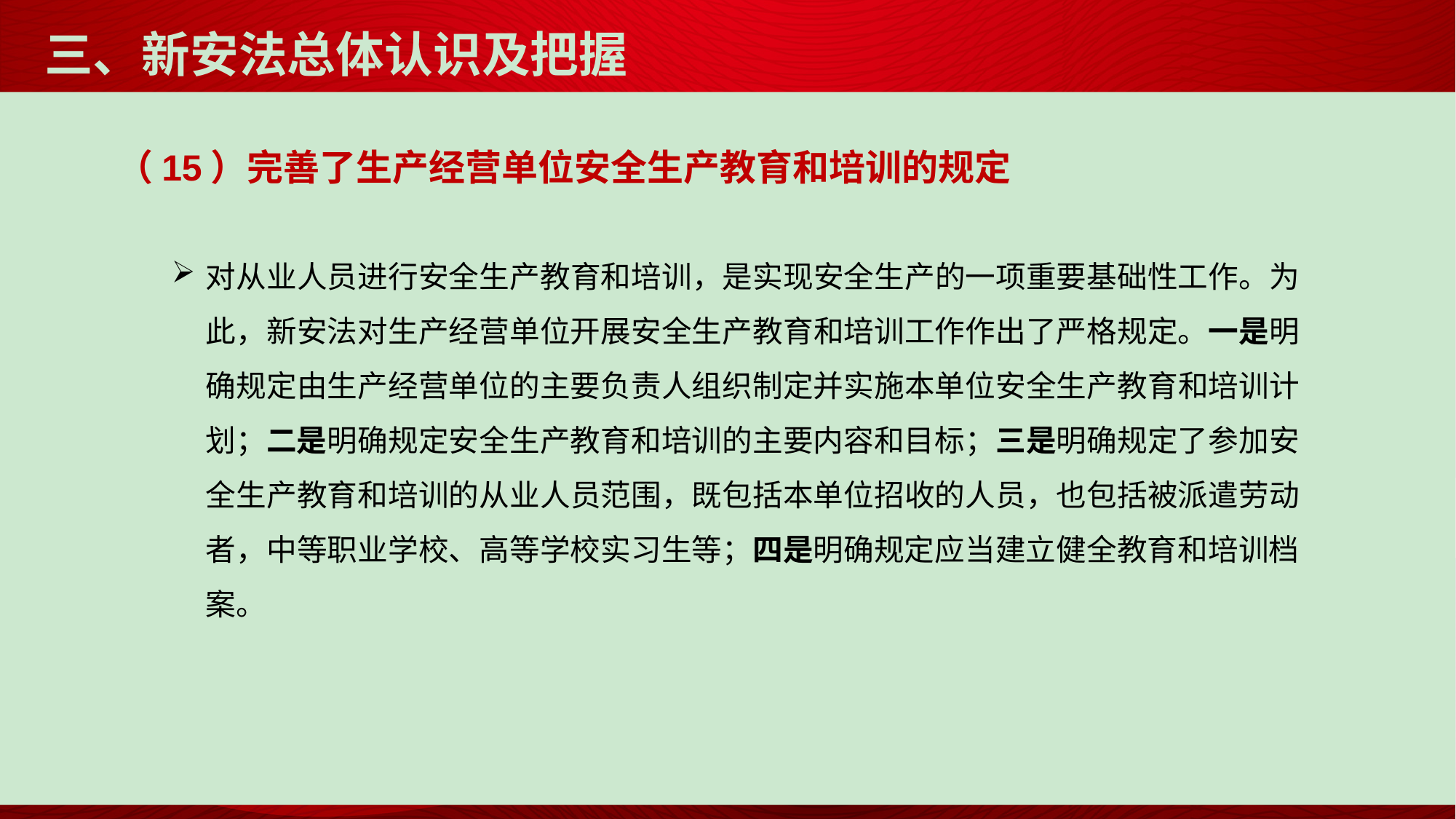

# 三、新安法总体认识及把握
（15）完善了生产经营单位安全生产教育和培训的规定
对从业人员进行安全生产教育和培训，是实现安全生产的一项重要基础性工作。为此，新安法对生产经营单位开展安全生产教育和培训工作作出了严格规定。一是明确规定由生产经营单位的主要负责人组织制定并实施本单位安全生产教育和培训计划；二是明确规定安全生产教育和培训的主要内容和目标；三是明确规定了参加安全生产教育和培训的从业人员范围，既包括本单位招收的人员，也包括被派遣劳动者，中等职业学校、高等学校实习生等；四是明确规定应当建立健全教育和培训档案。